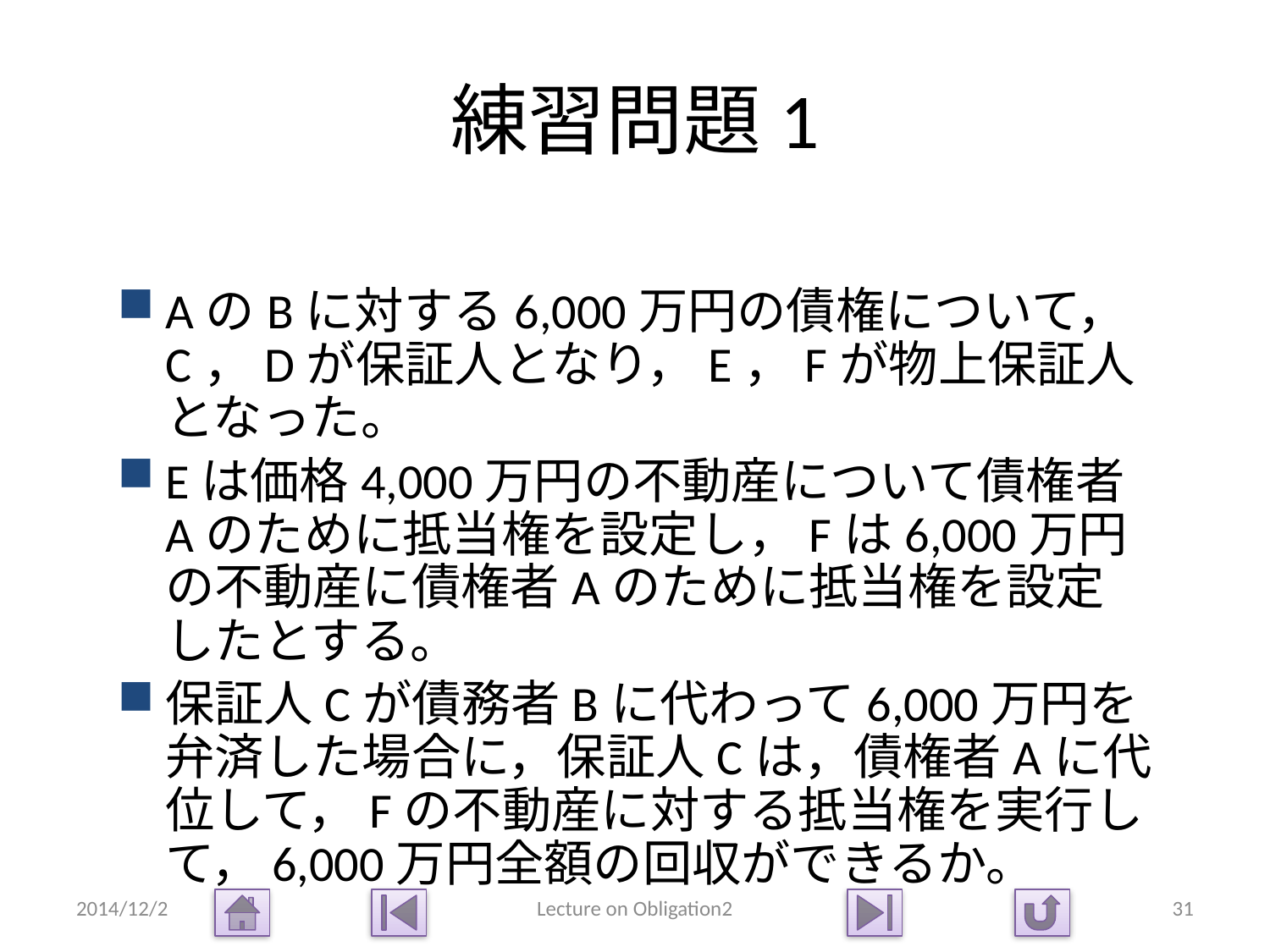

# 練習問題1
AのBに対する6,000万円の債権について，C，Dが保証人となり，E，Fが物上保証人となった。
Eは価格4,000万円の不動産について債権者Aのために抵当権を設定し，Fは6,000万円の不動産に債権者Aのために抵当権を設定したとする。
保証人Cが債務者Bに代わって6,000万円を弁済した場合に，保証人Cは，債権者Aに代位して，Fの不動産に対する抵当権を実行して，6,000万円全額の回収ができるか。
2014/12/2
Lecture on Obligation2
31